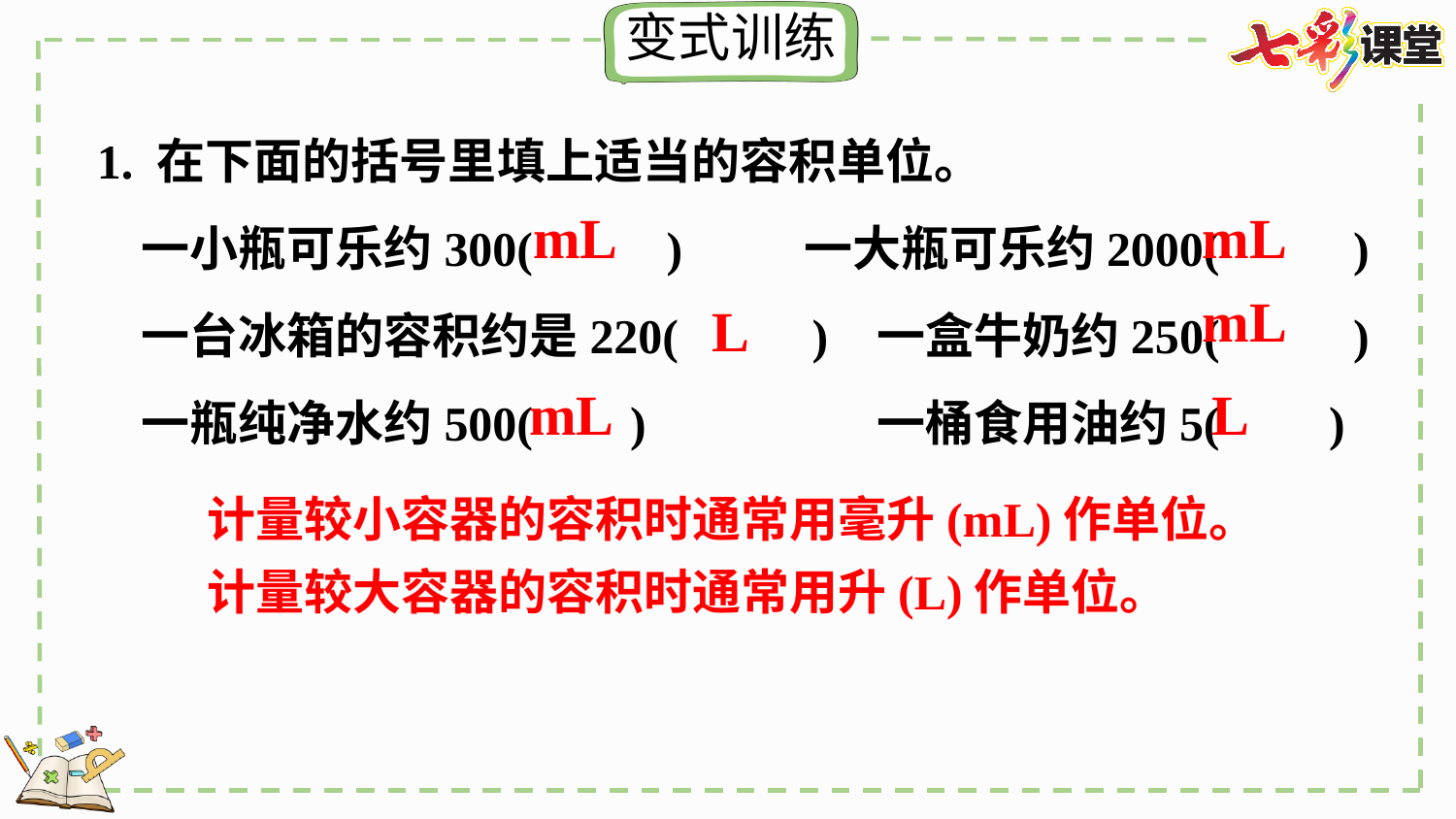

1. 在下面的括号里填上适当的容积单位。
   一小瓶可乐约300(           )         一大瓶可乐约2000(           )
   一台冰箱的容积约是220(           )   一盒牛奶约250(           )
   一瓶纯净水约500(        )                  一桶食用油约5(         )
mL
mL
mL
L
mL
L
计量较小容器的容积时通常用毫升(mL)作单位。
计量较大容器的容积时通常用升(L)作单位。